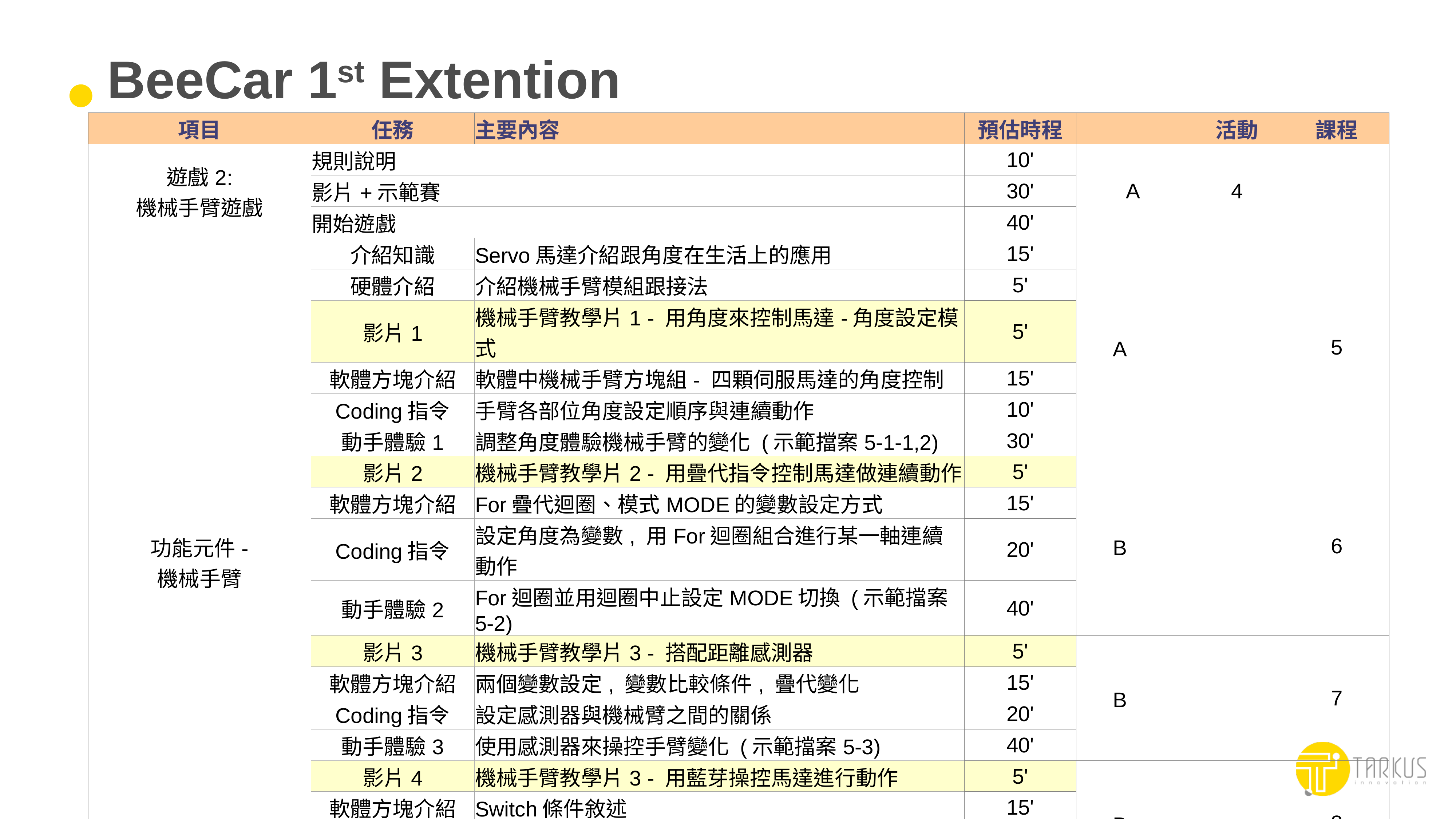

# BeeCar 1st Extention
| 項目 | 任務 | 主要內容 | 預估時程 |  | 活動 | 課程 |
| --- | --- | --- | --- | --- | --- | --- |
| 遊戲2: 機械手臂遊戲 | 規則說明 |  | 10' | A | 4 |  |
|  | 影片+示範賽 |  | 30' |  |  |  |
|  | 開始遊戲 |  | 40' |  |  |  |
| 功能元件- 機械手臂 | 介紹知識 | Servo馬達介紹跟角度在生活上的應用 | 15' | A |  | 5 |
|  | 硬體介紹 | 介紹機械手臂模組跟接法 | 5' |  |  |  |
|  | 影片1 | 機械手臂教學片1 - 用角度來控制馬達-角度設定模式 | 5' |  |  |  |
|  | 軟體方塊介紹 | 軟體中機械手臂方塊組- 四顆伺服馬達的角度控制 | 15' |  |  |  |
|  | Coding指令 | 手臂各部位角度設定順序與連續動作 | 10' |  |  |  |
|  | 動手體驗1 | 調整角度體驗機械手臂的變化 (示範擋案5-1-1,2) | 30' |  |  |  |
|  | 影片2 | 機械手臂教學片2 - 用疊代指令控制馬達做連續動作 | 5' | B |  | 6 |
|  | 軟體方塊介紹 | For疊代迴圈、模式MODE的變數設定方式 | 15' |  |  |  |
|  | Coding指令 | 設定角度為變數, 用For迴圈組合進行某一軸連續動作 | 20' |  |  |  |
|  | 動手體驗2 | For迴圈並用迴圈中止設定MODE切換 (示範擋案5-2) | 40' |  |  |  |
|  | 影片3 | 機械手臂教學片3 - 搭配距離感測器 | 5' | B |  | 7 |
|  | 軟體方塊介紹 | 兩個變數設定, 變數比較條件, 疊代變化 | 15' |  |  |  |
|  | Coding指令 | 設定感測器與機械臂之間的關係 | 20' |  |  |  |
|  | 動手體驗3 | 使用感測器來操控手臂變化 (示範擋案5-3) | 40' |  |  |  |
|  | 影片4 | 機械手臂教學片3 - 用藍芽操控馬達進行動作 | 5' | B |  | 8 |
|  | 軟體方塊介紹 | Switch條件敘述 | 15' |  |  |  |
|  | Coding指令 | 使用Switch條件敘述設定藍芽接收字元相對應動作 | 20' |  |  |  |
|  | 動手體驗4 | 藍芽輸入訊息控制手臂動作 (示範擋案5-4) | 40' |  |  |  |
| Test3 小測驗 | 對應題目 功能元件-機械手臂 |  | 80' | C | 5 |  |